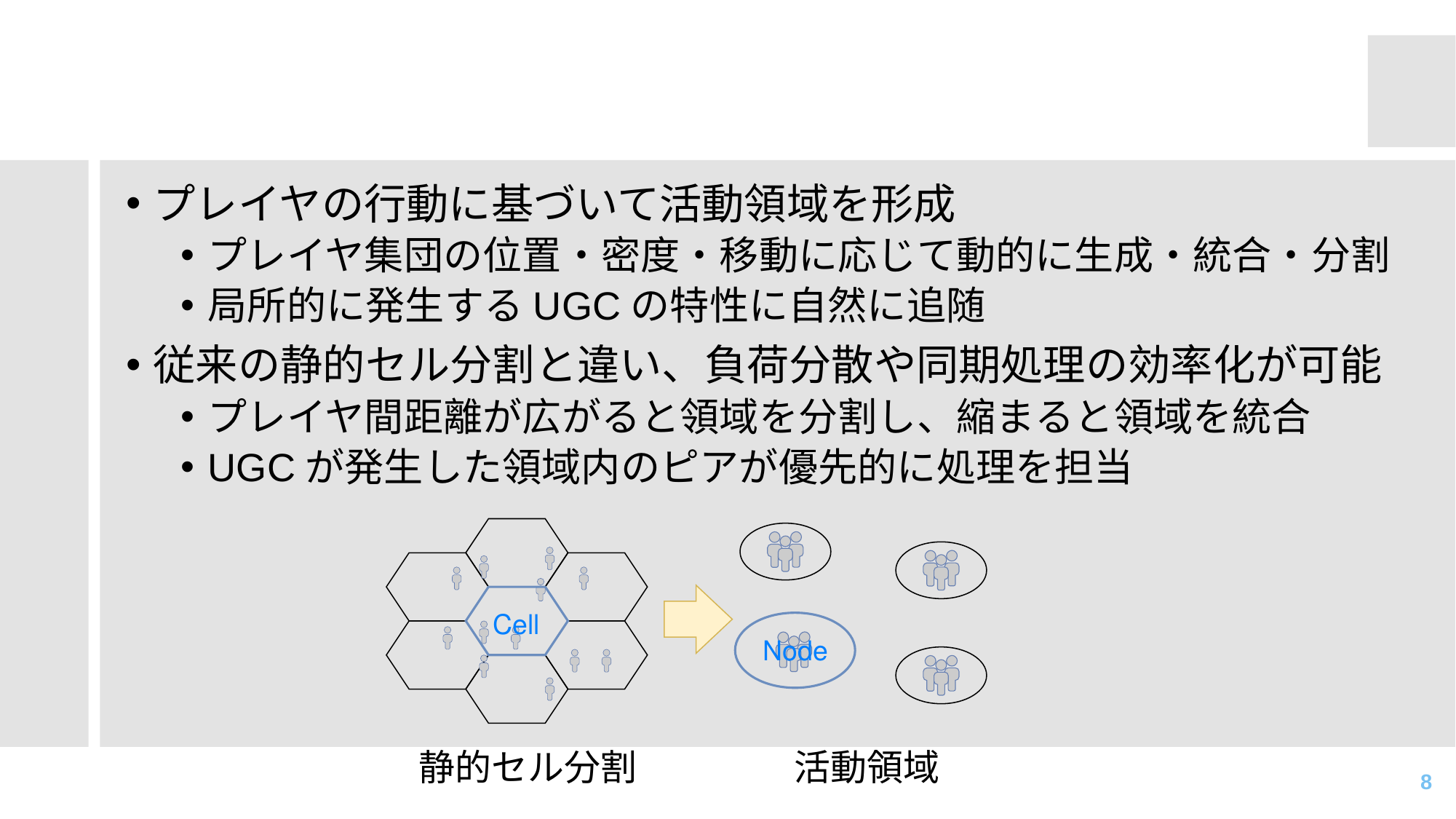

# (1) 動的な活動領域
プレイヤの行動に基づいて活動領域を形成
プレイヤ集団の位置・密度・移動に応じて動的に生成・統合・分割
局所的に発生するUGCの特性に自然に追随
従来の静的セル分割と違い、負荷分散や同期処理の効率化が可能
プレイヤ間距離が広がると領域を分割し、縮まると領域を統合
UGCが発生した領域内のピアが優先的に処理を担当

Cell

Node

活動領域
静的セル分割
8